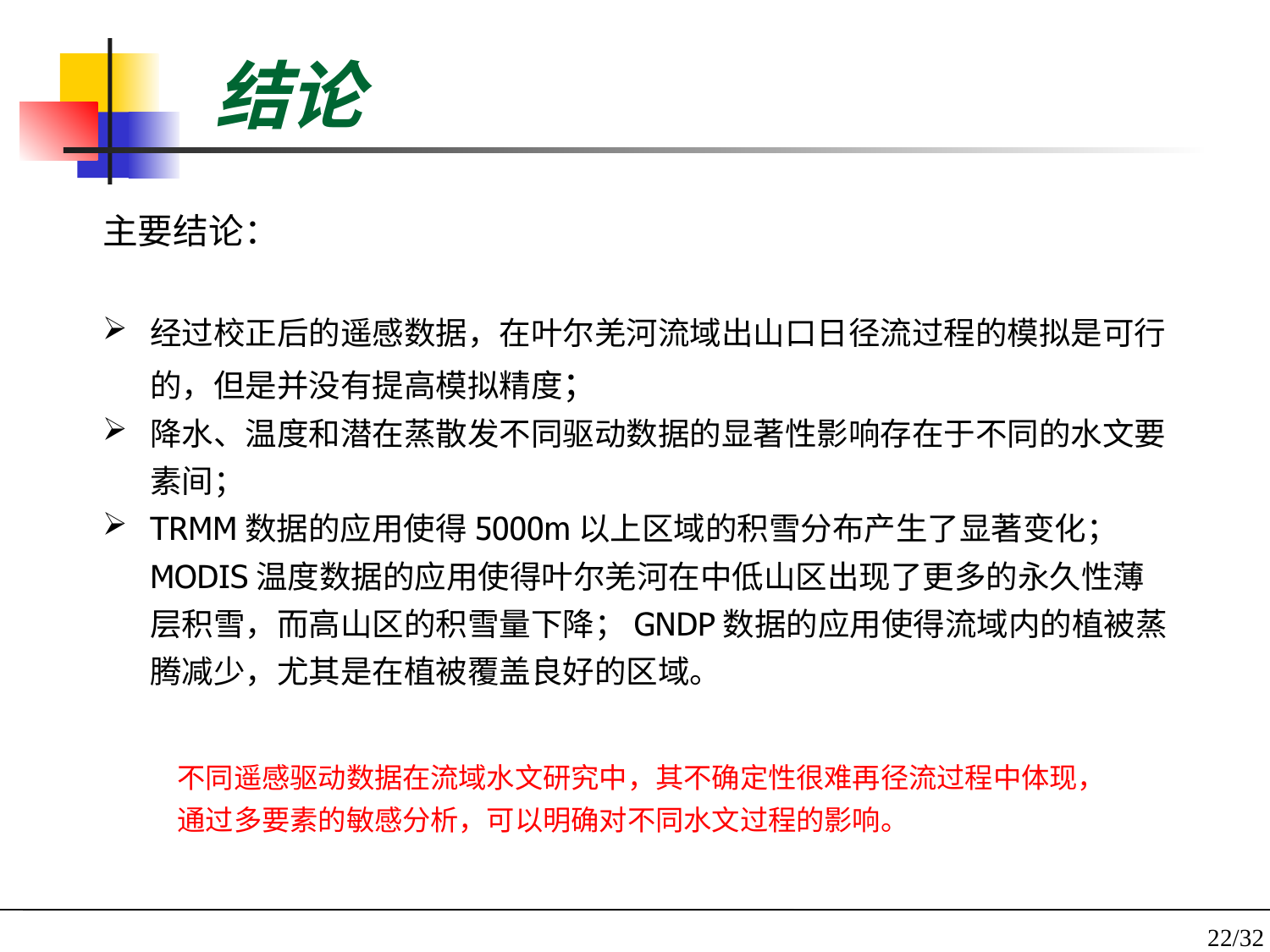

结论

主要结论：

经过校正后的遥感数据，在叶尔羌河流域出山口日径流过程的模拟是可行的，但是并没有提高模拟精度；
降水、温度和潜在蒸散发不同驱动数据的显著性影响存在于不同的水文要素间；
TRMM数据的应用使得5000m以上区域的积雪分布产生了显著变化；MODIS温度数据的应用使得叶尔羌河在中低山区出现了更多的永久性薄层积雪，而高山区的积雪量下降；GNDP数据的应用使得流域内的植被蒸腾减少，尤其是在植被覆盖良好的区域。

不同遥感驱动数据在流域水文研究中，其不确定性很难再径流过程中体现，通过多要素的敏感分析，可以明确对不同水文过程的影响。

22/32